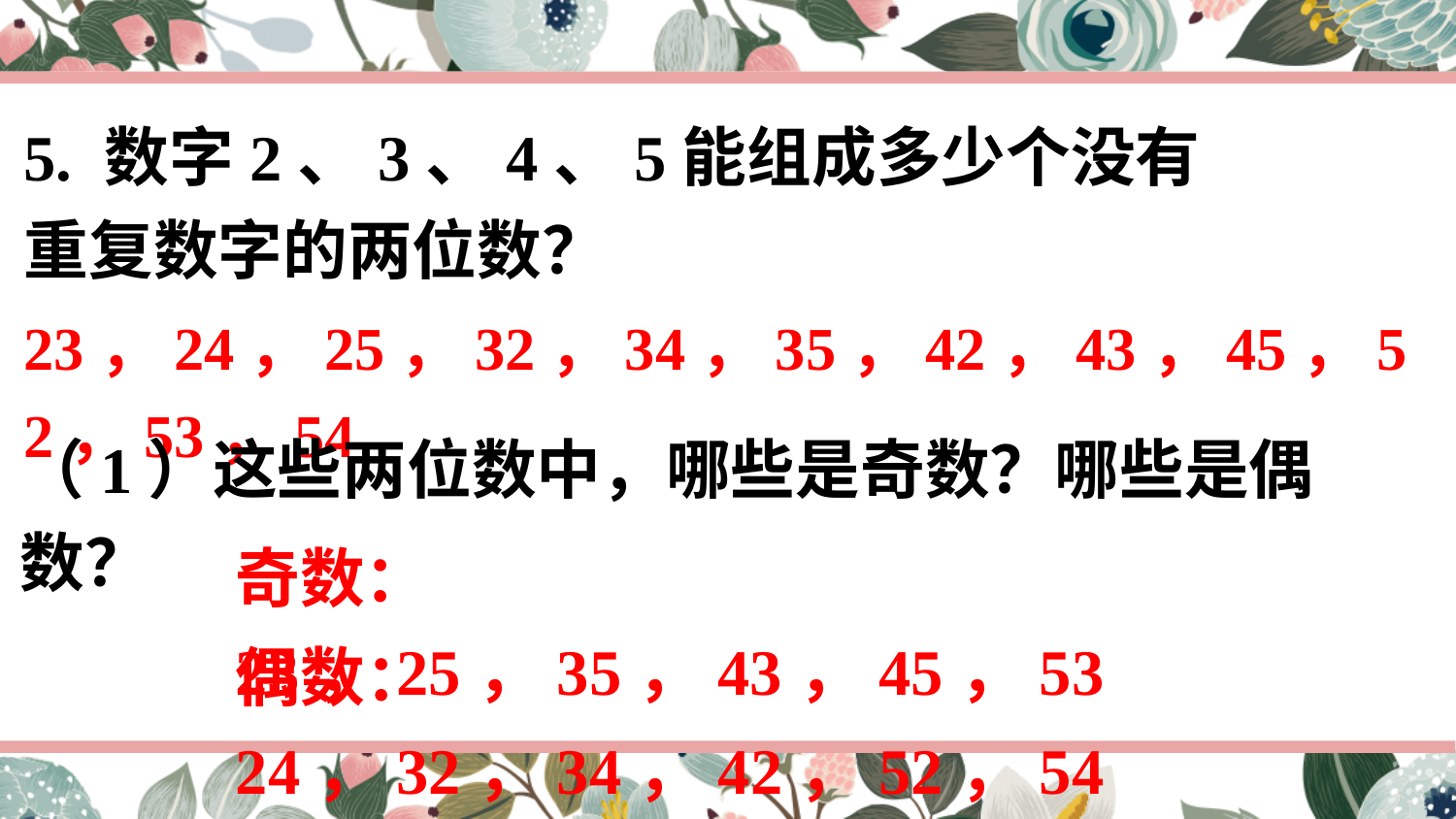

5. 数字2、3、4、5能组成多少个没有重复数字的两位数？
23，24，25，32，34，35，42，43，45，52，53，54
（1）这些两位数中，哪些是奇数？哪些是偶数？
奇数：23，25，35，43，45，53
偶数：24，32，34，42，52，54